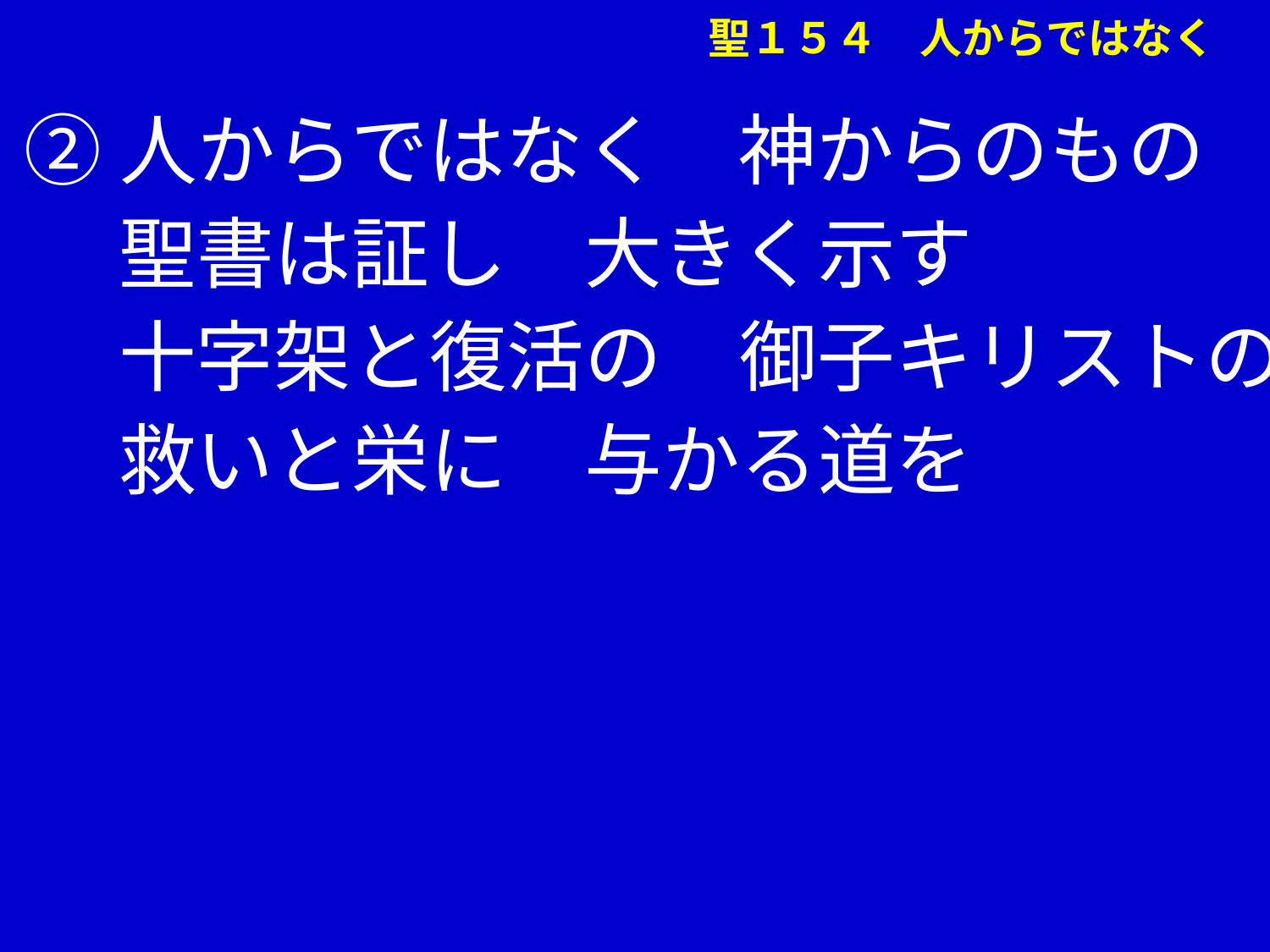

②人からではなく　神からのもの
　 聖書は証し　大きく示す
　 十字架と復活の　御子キリストの
　 救いと栄に　与かる道を

聖１５４　人からではなく